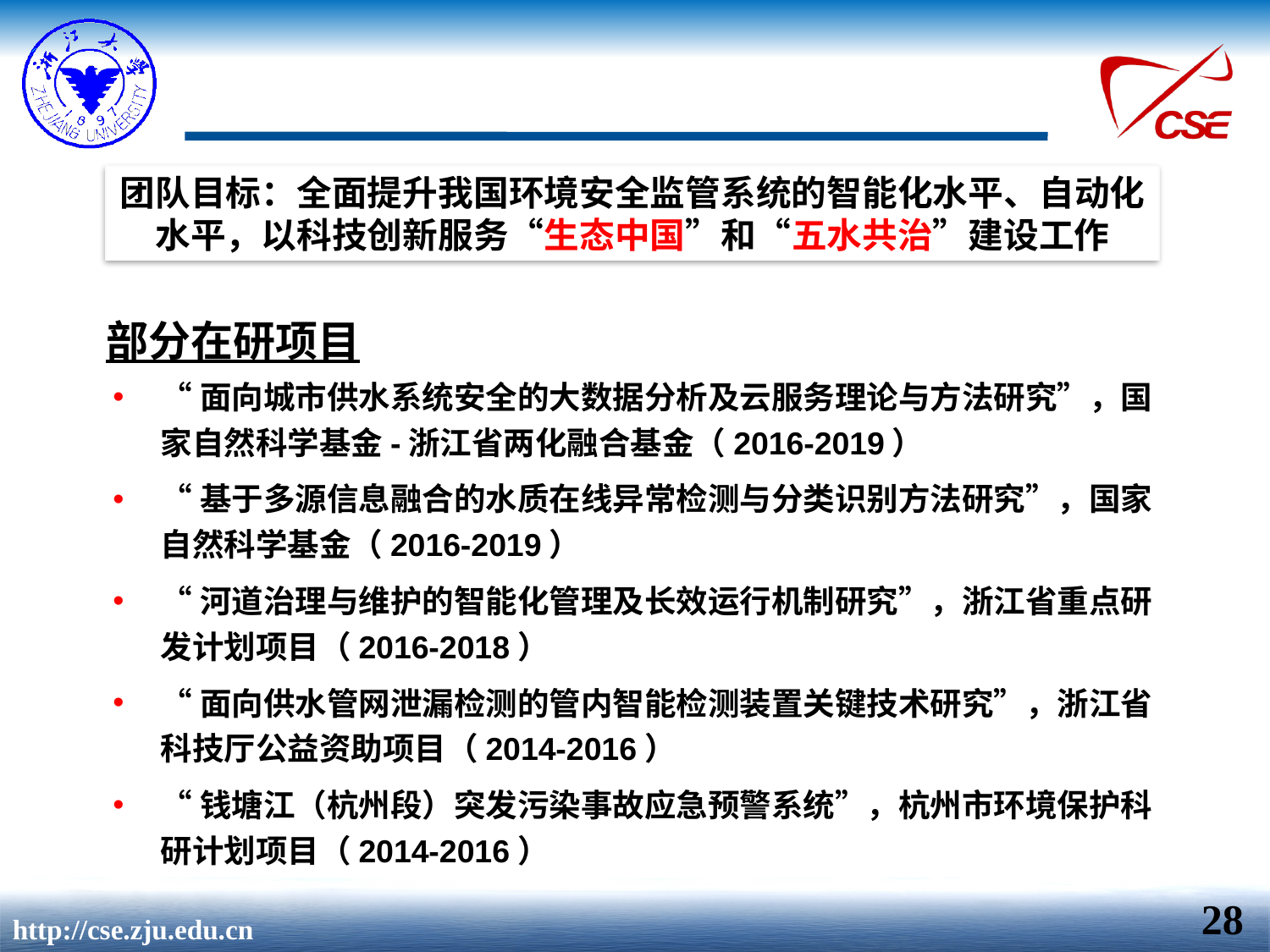

团队目标：全面提升我国环境安全监管系统的智能化水平、自动化水平，以科技创新服务“生态中国”和“五水共治”建设工作
部分在研项目
“面向城市供水系统安全的大数据分析及云服务理论与方法研究”，国家自然科学基金-浙江省两化融合基金（2016-2019）
“基于多源信息融合的水质在线异常检测与分类识别方法研究”，国家自然科学基金（2016-2019）
“河道治理与维护的智能化管理及长效运行机制研究”，浙江省重点研发计划项目（2016-2018）
“面向供水管网泄漏检测的管内智能检测装置关键技术研究”，浙江省科技厅公益资助项目（2014-2016）
“钱塘江（杭州段）突发污染事故应急预警系统”，杭州市环境保护科研计划项目（2014-2016）